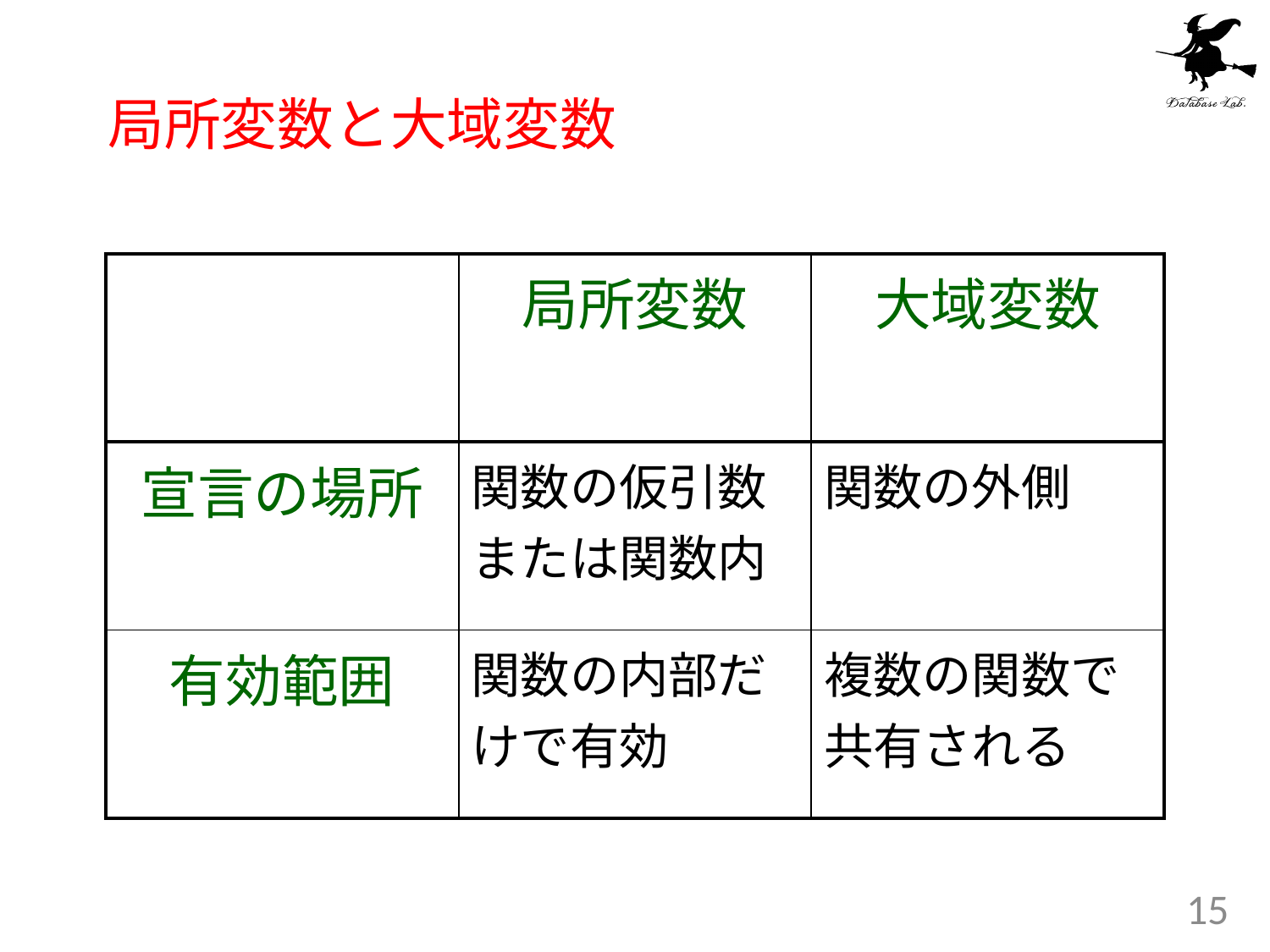

# 局所変数と大域変数
|  | 局所変数 | 大域変数 |
| --- | --- | --- |
| 宣言の場所 | 関数の仮引数または関数内 | 関数の外側 |
| 有効範囲 | 関数の内部だけで有効 | 複数の関数で共有される |
15